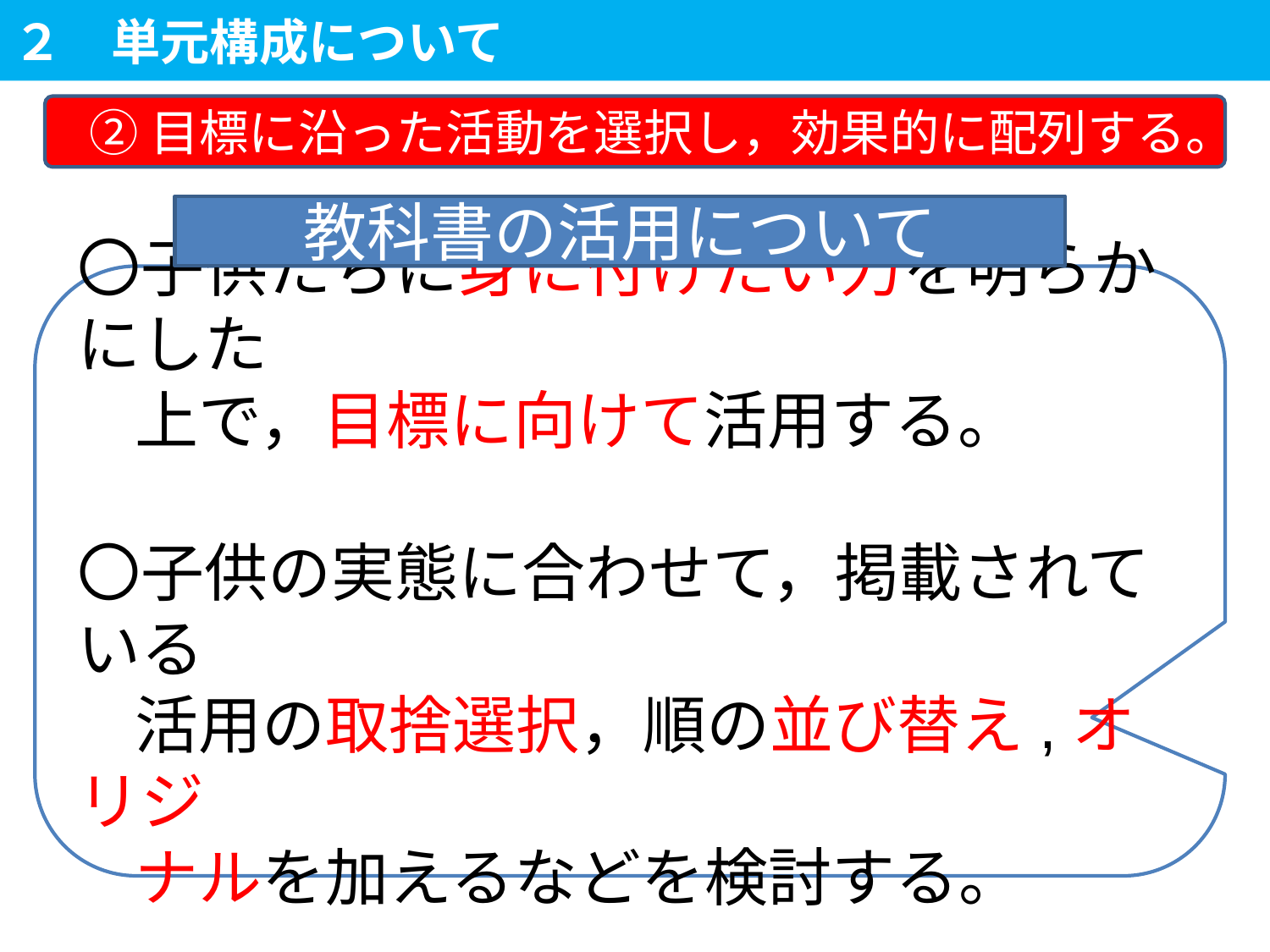

２　単元構成について
②目標に沿った活動を選択し，効果的に配列する。
教科書の活用について
〇子供たちに身に付けたい力を明らかにした
   上で，目標に向けて活用する。

〇子供の実態に合わせて，掲載されている
   活用の取捨選択，順の並び替え,オリジ
   ナルを加えるなどを検討する。